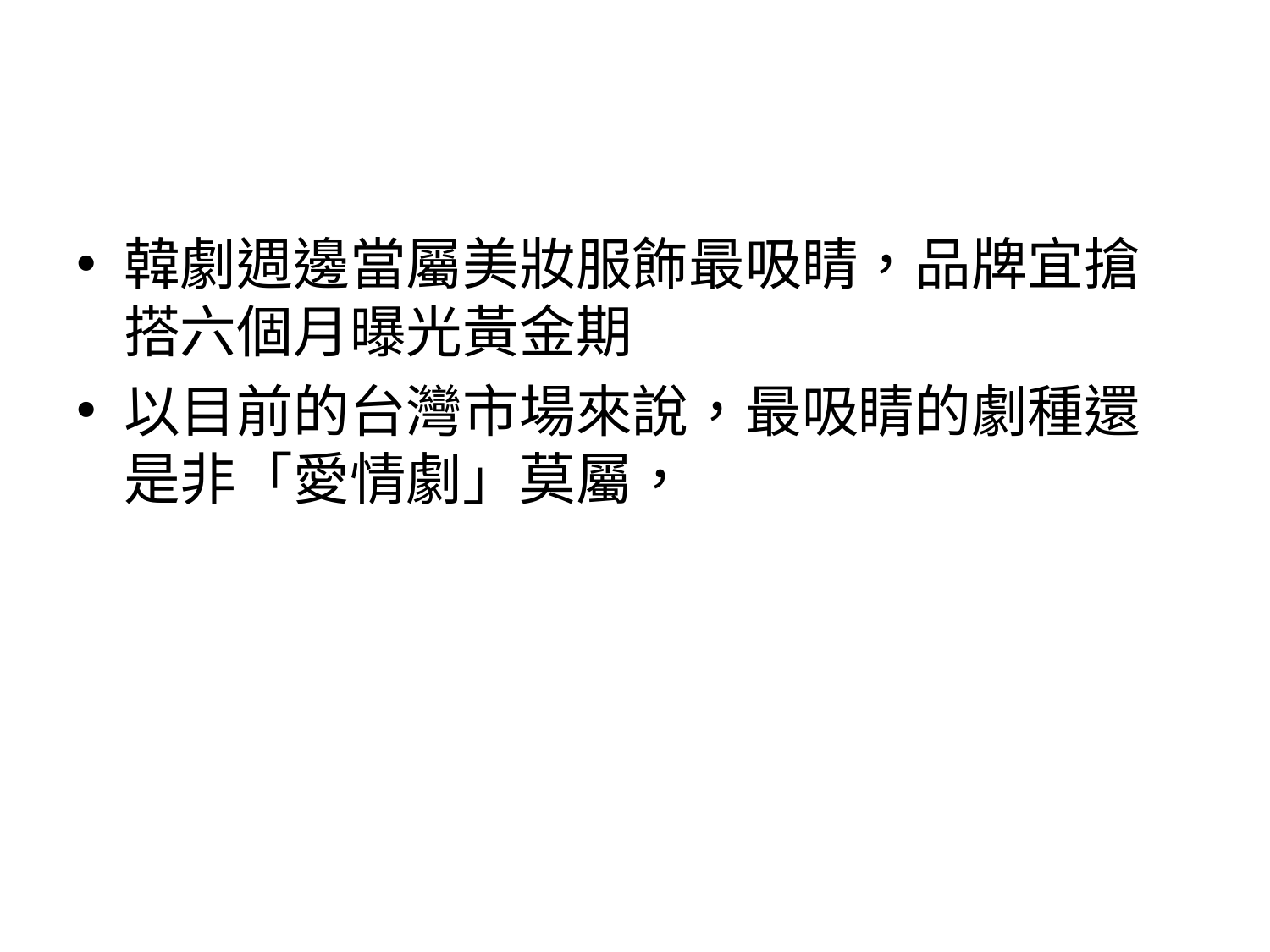

#
韓劇週邊當屬美妝服飾最吸睛，品牌宜搶搭六個月曝光黃金期
以目前的台灣市場來說，最吸睛的劇種還是非「愛情劇」莫屬，